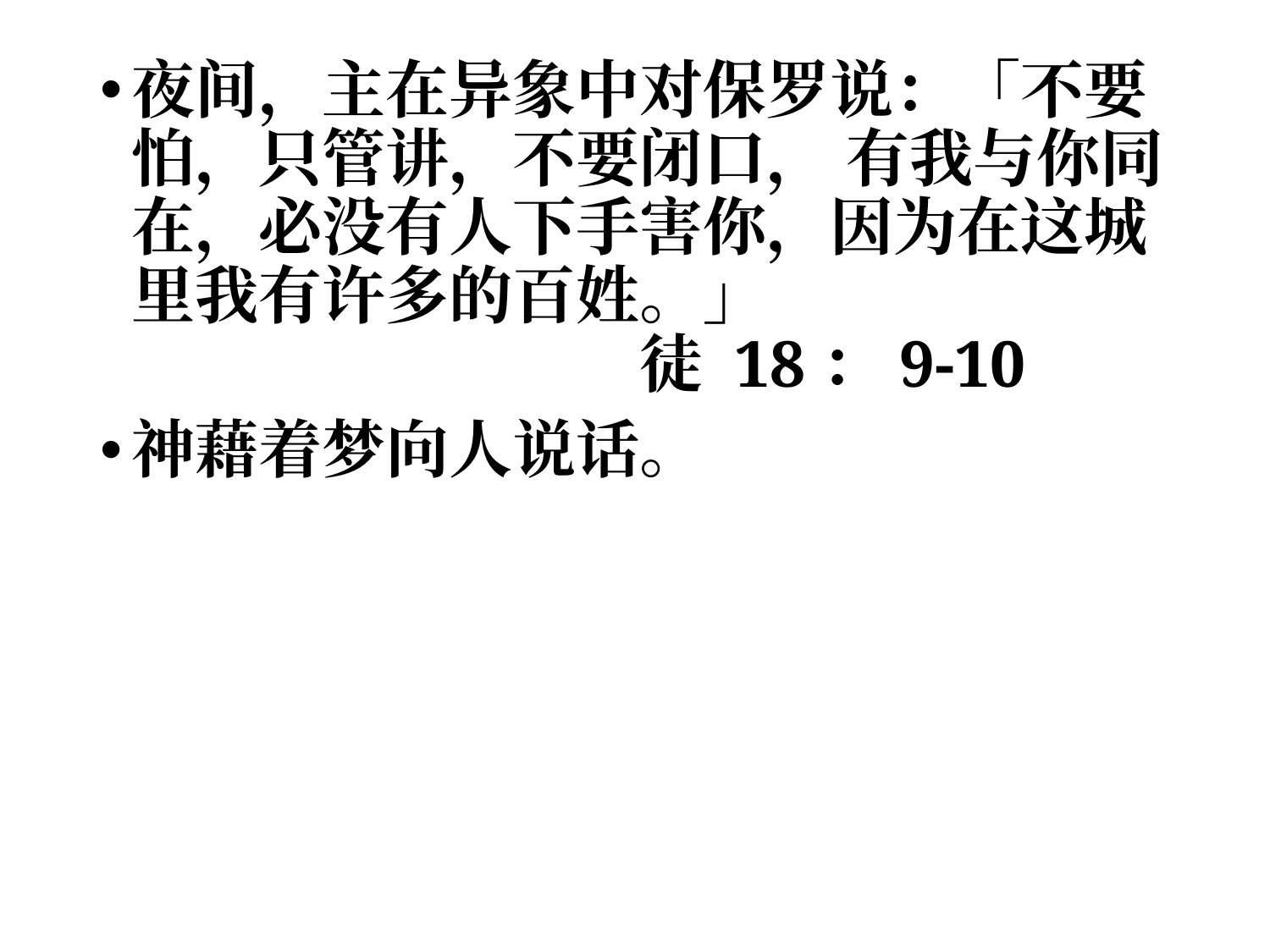

夜间，主在异象中对保罗说：「不要怕，只管讲，不要闭口， 有我与你同在，必没有人下手害你，因为在这城里我有许多的百姓。」 							徒 18：9-10
神藉着梦向人说话。